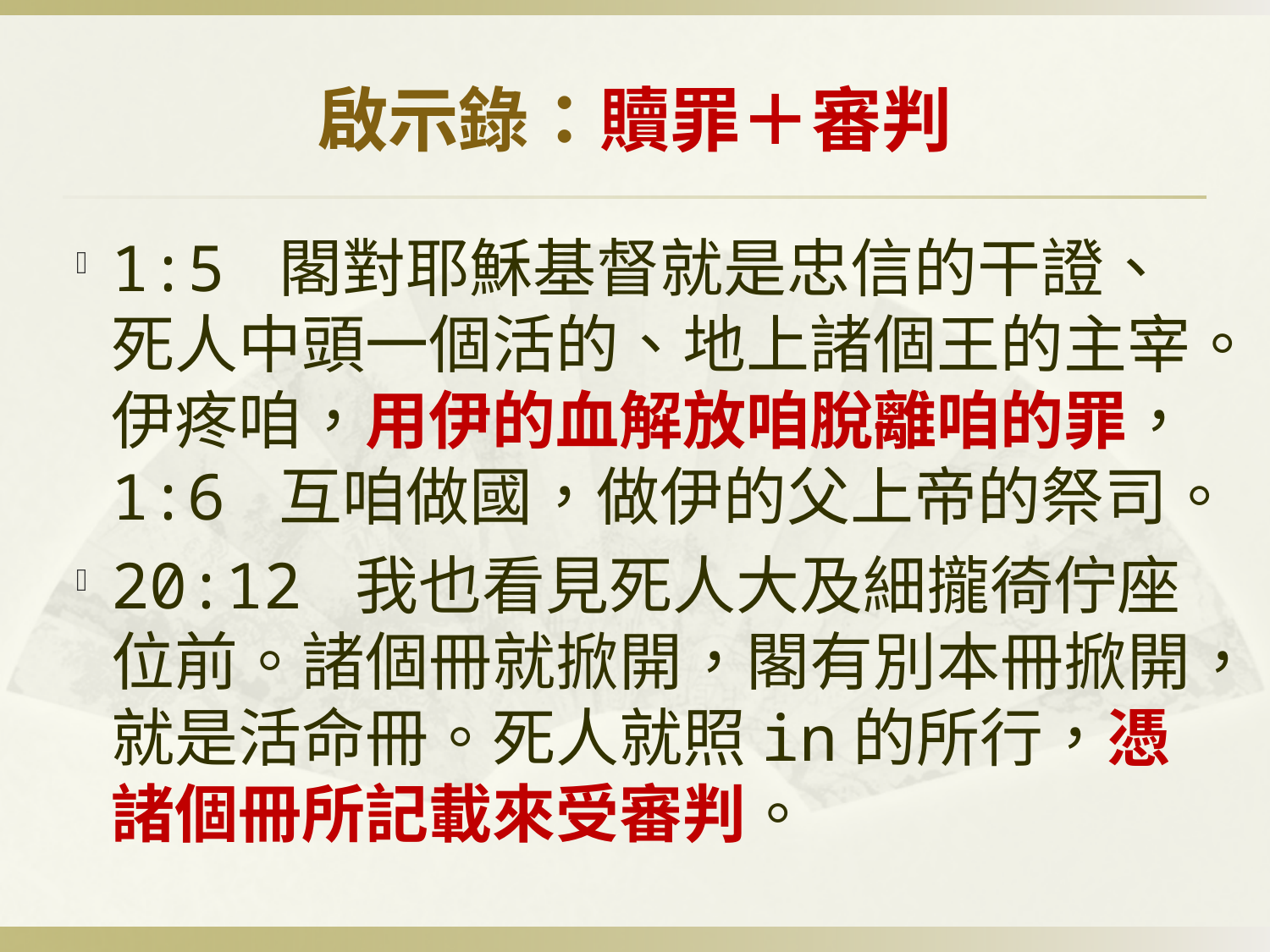

# 啟示錄：贖罪＋審判
1:5 閣對耶穌基督就是忠信的干證、死人中頭一個活的、地上諸個王的主宰。伊疼咱，用伊的血解放咱脫離咱的罪，1:6 互咱做國，做伊的父上帝的祭司。
20:12 我也看見死人大及細攏徛佇座位前。諸個冊就掀開，閣有別本冊掀開，就是活命冊。死人就照in的所行，憑諸個冊所記載來受審判。